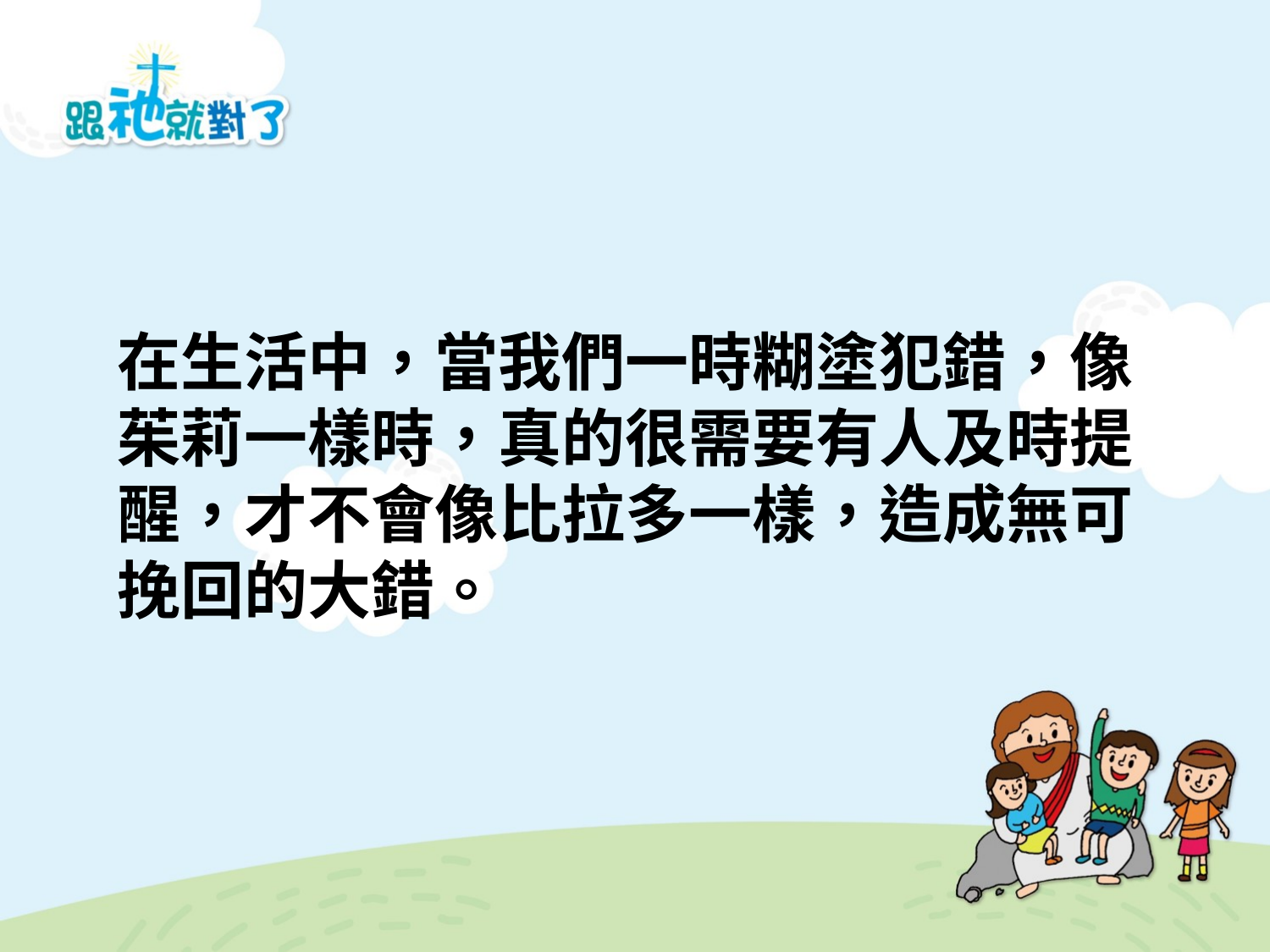

在生活中，當我們一時糊塗犯錯，像茱莉一樣時，真的很需要有人及時提醒，才不會像比拉多一樣，造成無可挽回的大錯。